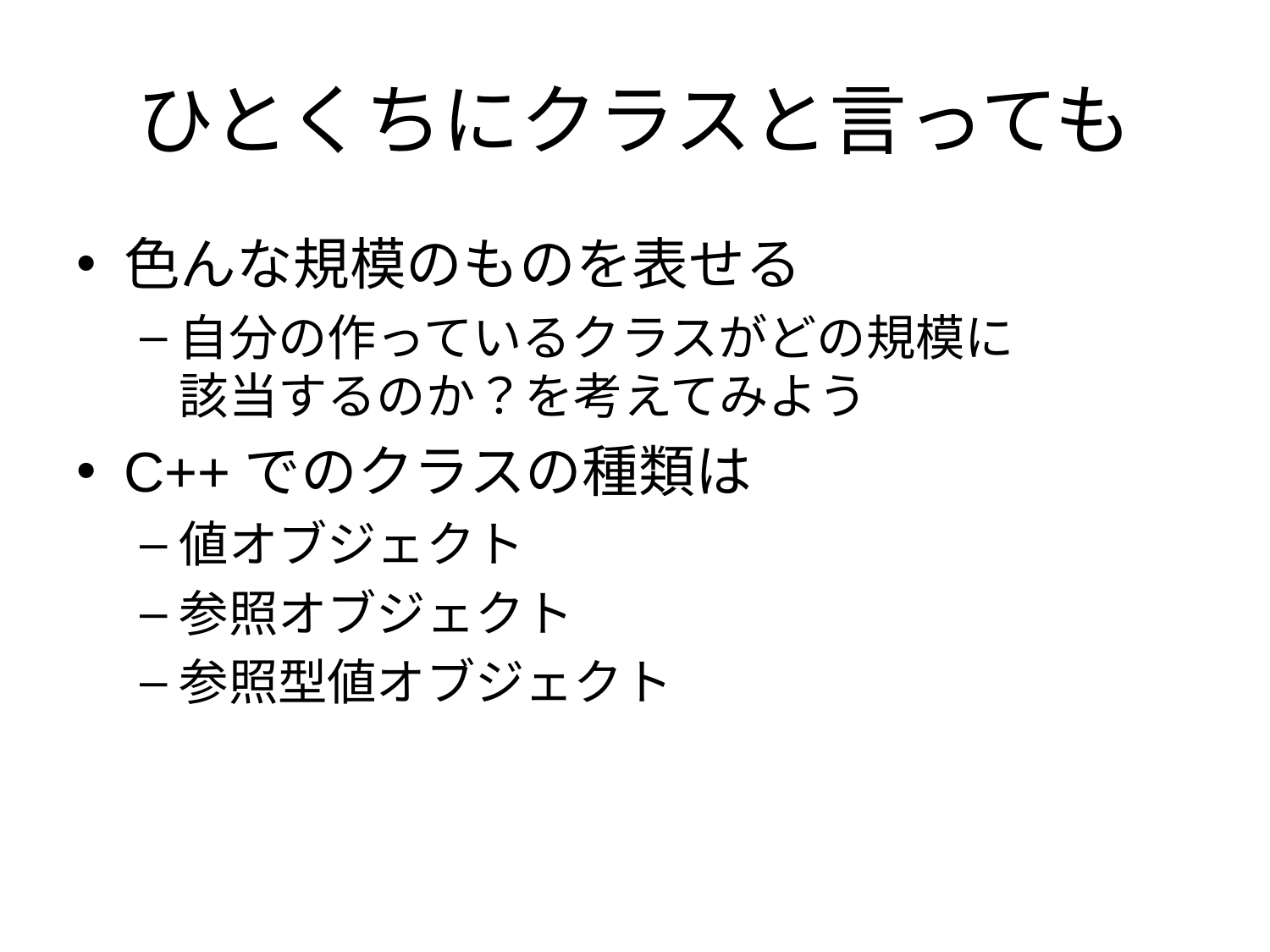

# ひとくちにクラスと言っても
色んな規模のものを表せる
自分の作っているクラスがどの規模に
該当するのか？を考えてみよう
C++でのクラスの種類は
値オブジェクト
参照オブジェクト
参照型値オブジェクト